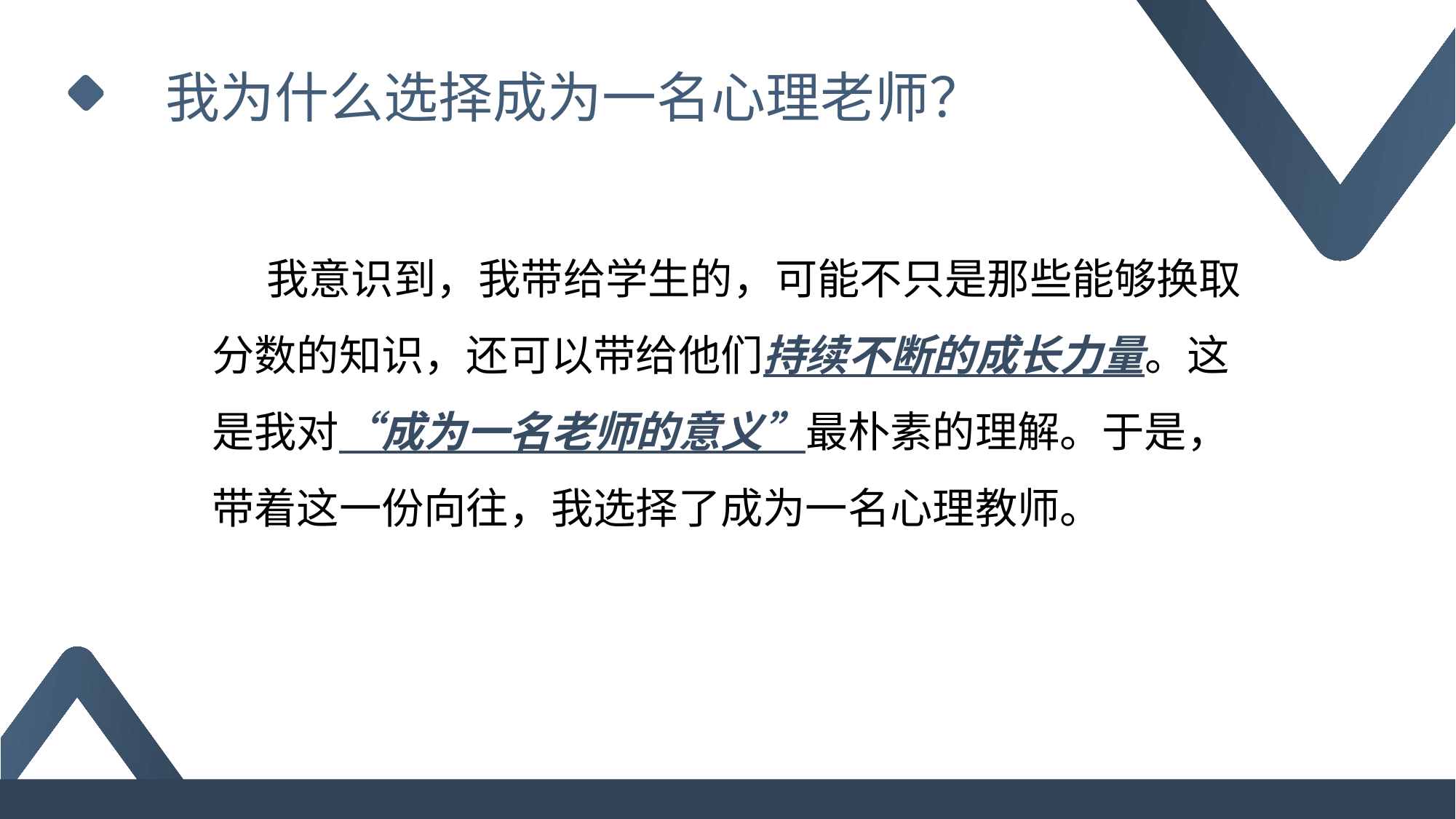

我为什么选择成为一名心理老师？

我意识到，我带给学生的，可能不只是那些能够换取分数的知识，还可以带给他们持续不断的成长力量。这是我对“成为一名老师的意义”最朴素的理解。于是，带着这一份向往，我选择了成为一名心理教师。